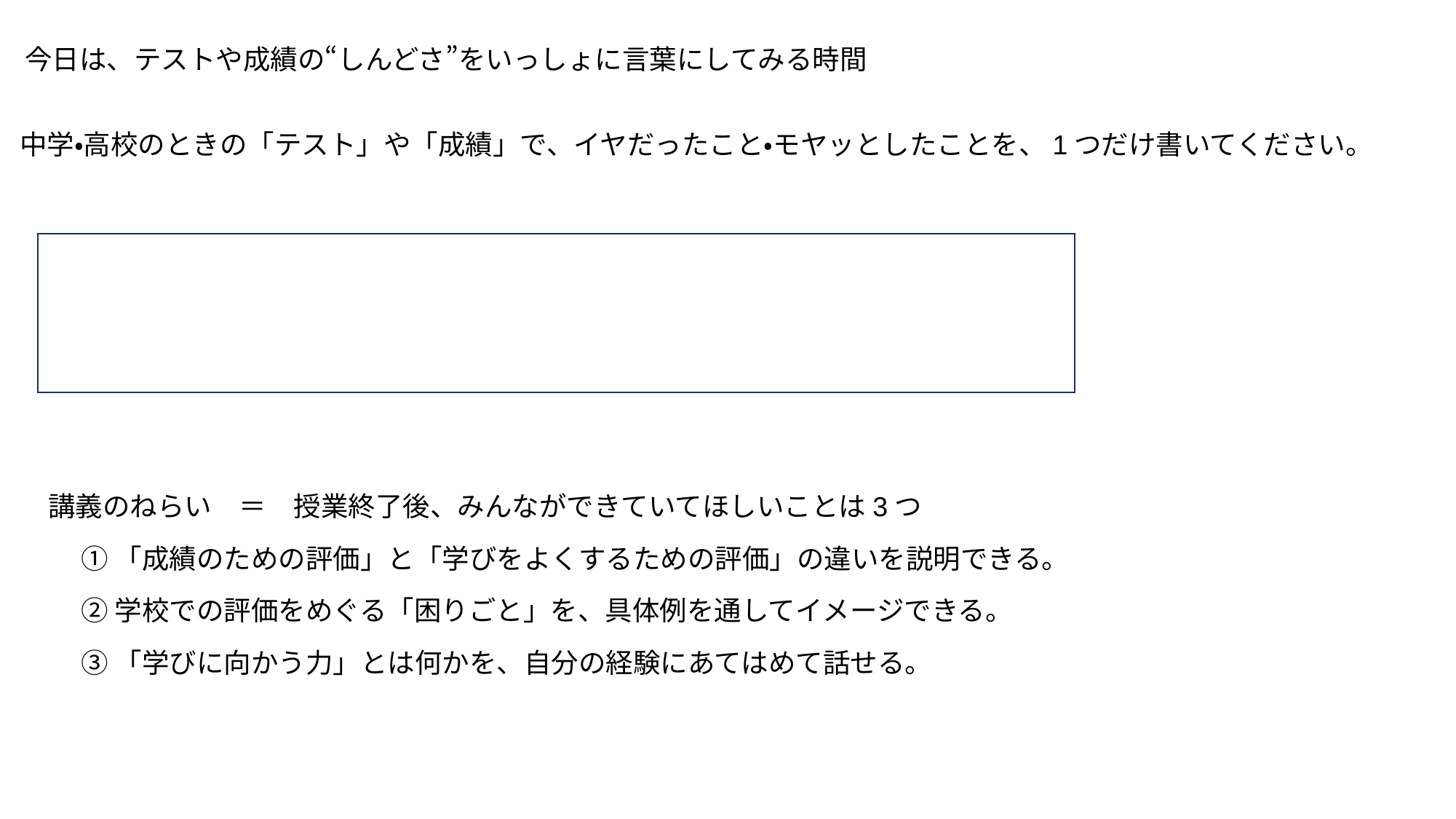

今日は、テストや成績の“しんどさ”をいっしょに言葉にしてみる時間
中学・高校のときの「テスト」や「成績」で、イヤだったこと・モヤッとしたことを、1つだけ書いてください。

講義のねらい　＝　授業終了後、みんなができていてほしいことは3つ
①「成績のための評価」と「学びをよくするための評価」の違いを説明できる。
②学校での評価をめぐる「困りごと」を、具体例を通してイメージできる。
③「学びに向かう力」とは何かを、自分の経験にあてはめて話せる。